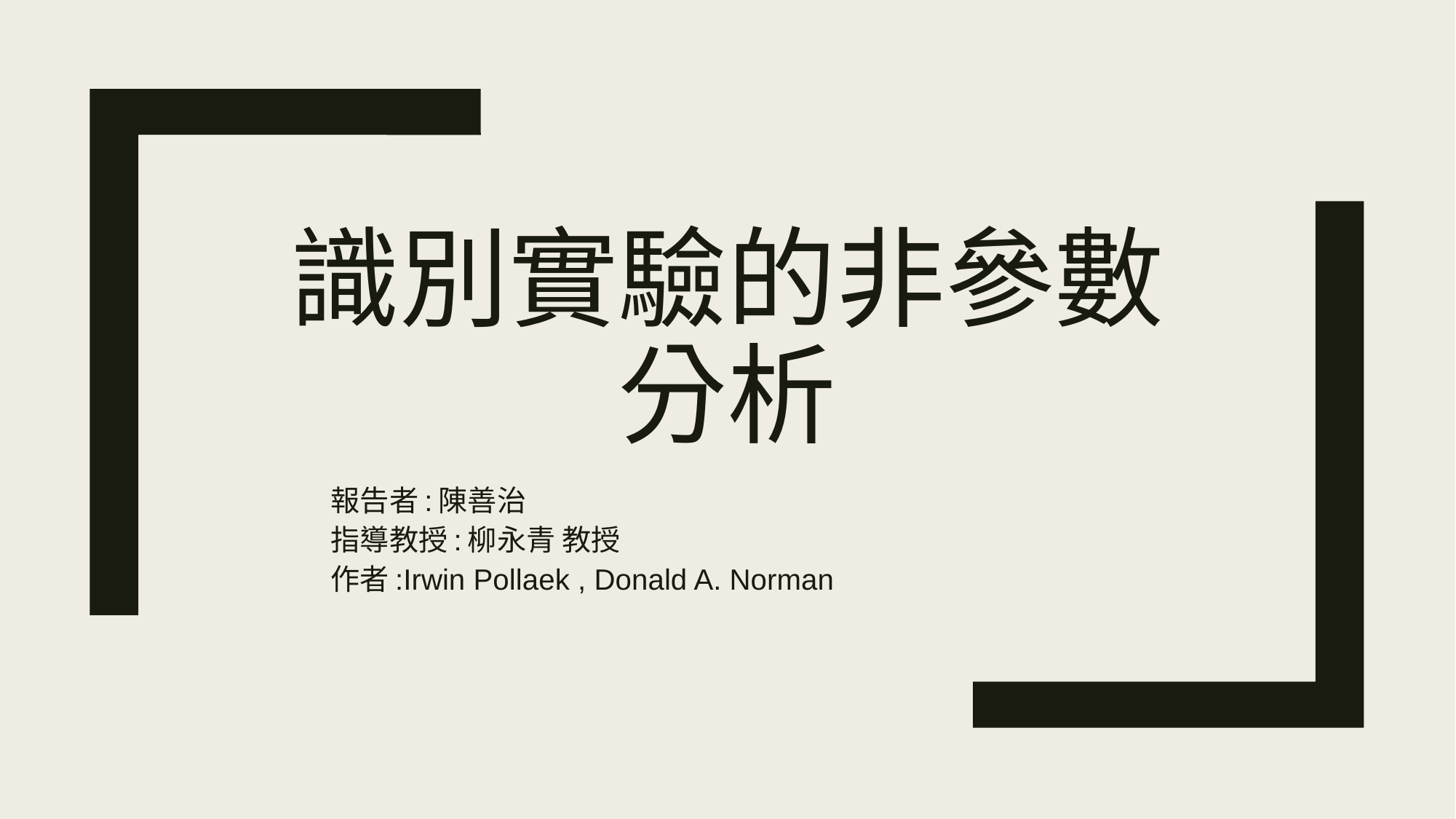

# 識別實驗的非參數分析
報告者:陳善治
指導教授:柳永青 教授
作者:Irwin Pollaek , Donald A. Norman